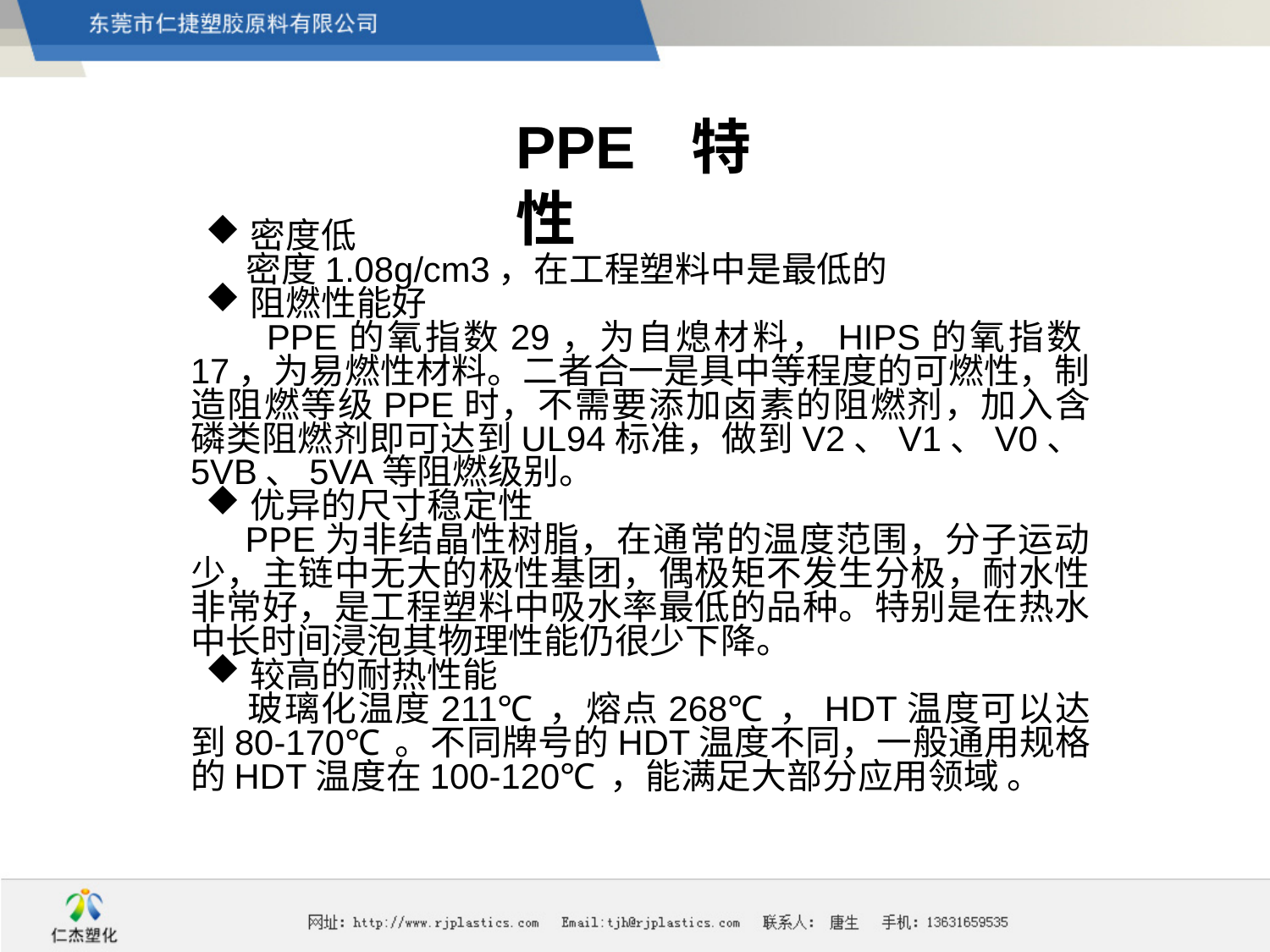

# PPE特性
密度低
      密度1.08g/cm3，在工程塑料中是最低的
阻燃性能好
      PPE的氧指数29，为自熄材料，HIPS的氧指数17，为易燃性材料。二者合一是具中等程度的可燃性，制造阻燃等级PPE时，不需要添加卤素的阻燃剂，加入含磷类阻燃剂即可达到UL94标准，做到V2、V1、V0、5VB、5VA等阻燃级别。
优异的尺寸稳定性
     PPE为非结晶性树脂，在通常的温度范围，分子运动少，主链中无大的极性基团，偶极矩不发生分极，耐水性非常好，是工程塑料中吸水率最低的品种。特别是在热水中长时间浸泡其物理性能仍很少下降。
较高的耐热性能
     玻璃化温度211℃，熔点268℃，HDT温度可以达到80-170℃。不同牌号的HDT温度不同，一般通用规格的HDT温度在100-120℃，能满足大部分应用领域 。